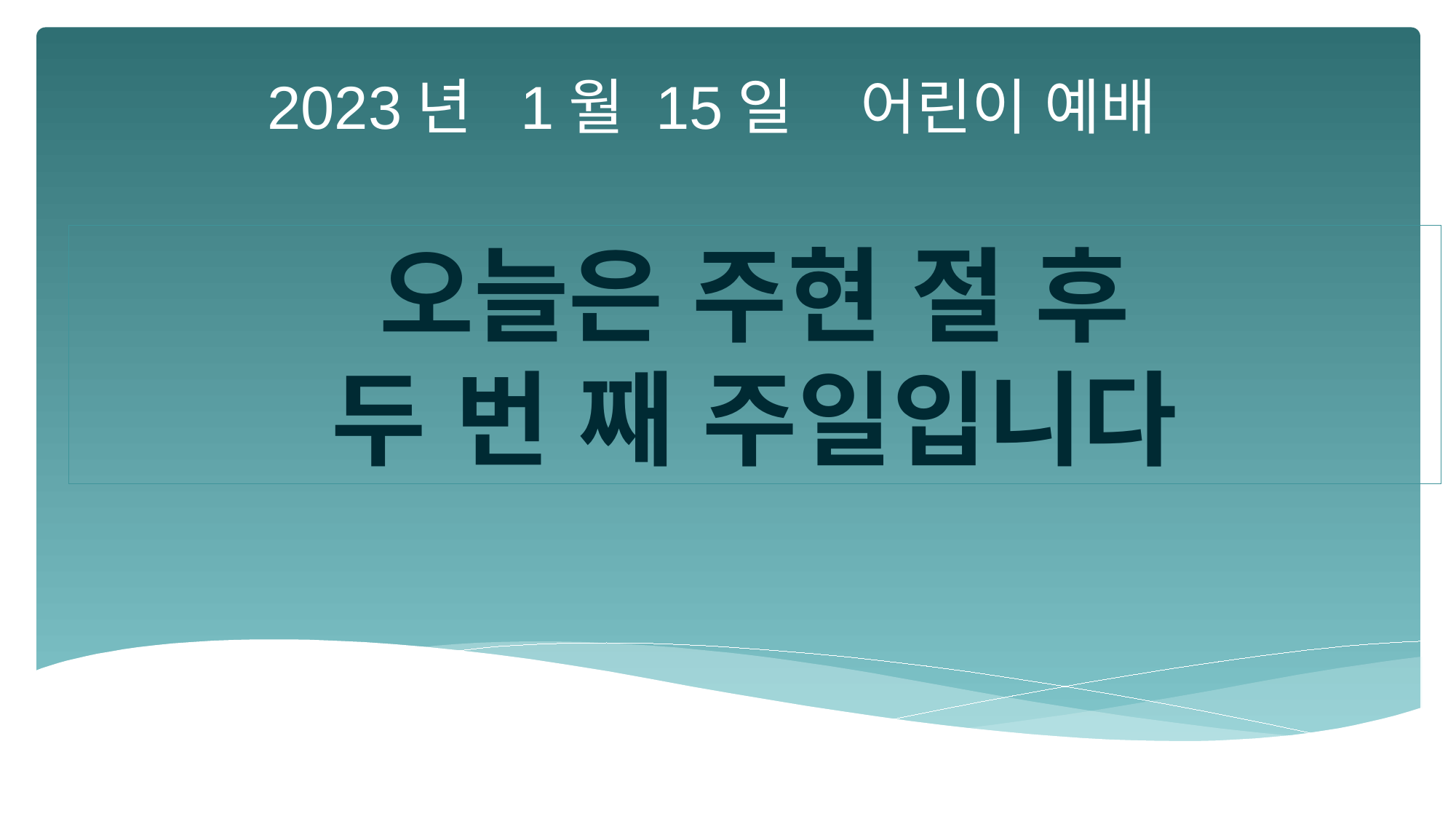

2023년  1월 15일    어린이 예배
오늘은 주현 절 후
두 번 째 주일입니다